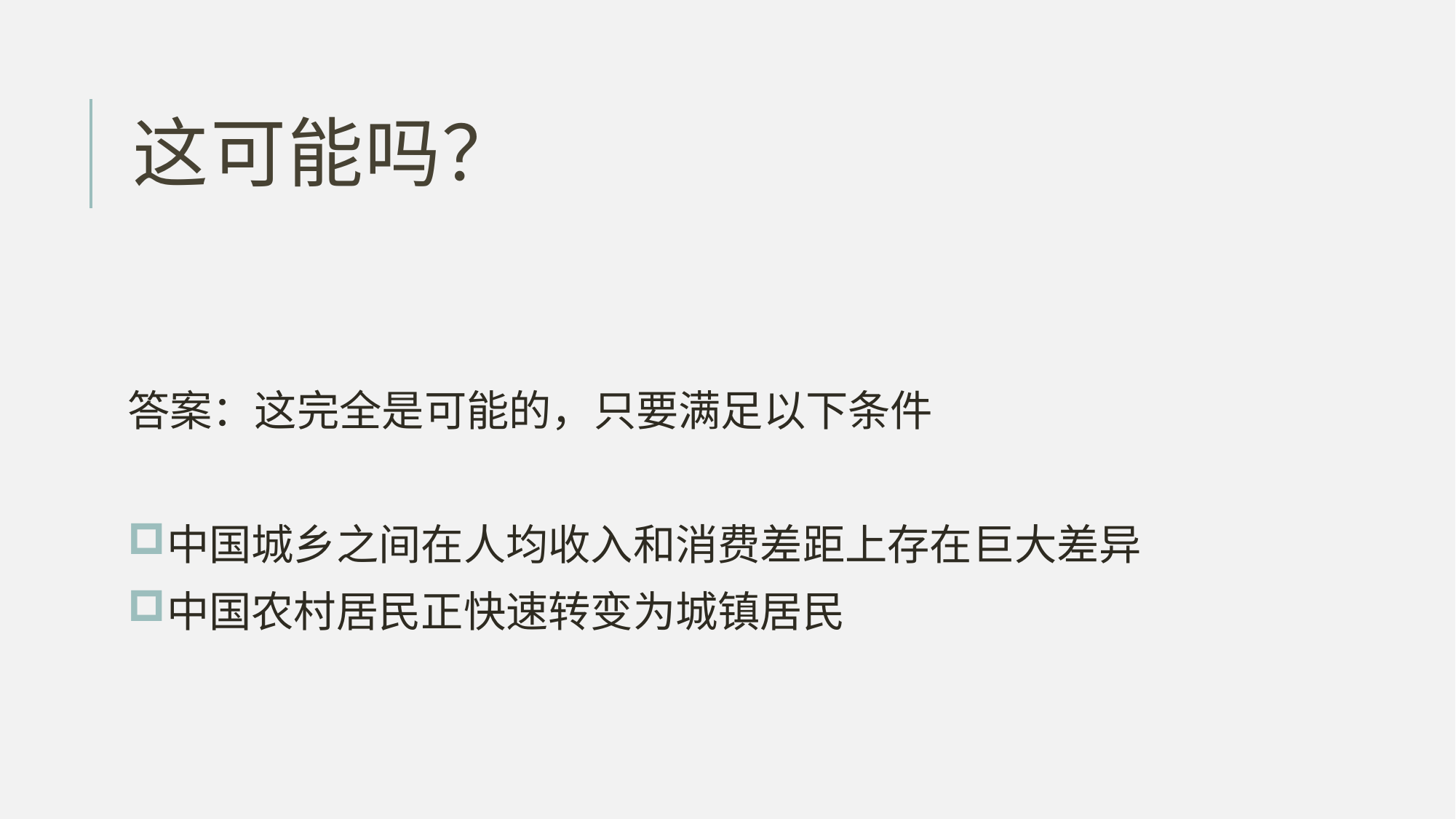

# 这可能吗？
答案：这完全是可能的，只要满足以下条件

中国城乡之间在人均收入和消费差距上存在巨大差异
中国农村居民正快速转变为城镇居民